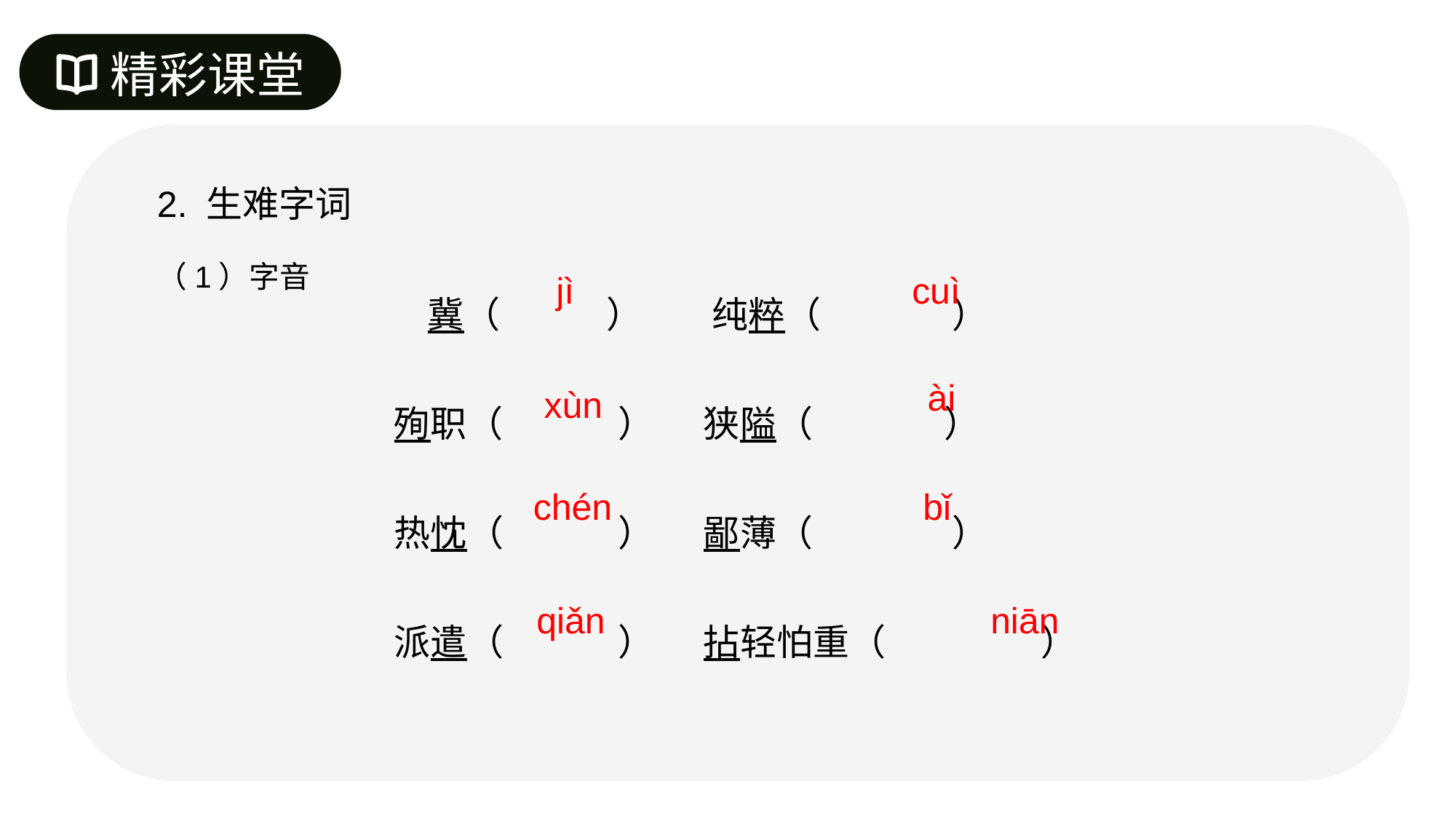

精彩课堂

2. 生难字词
（1）字音
   冀（             ）   　 纯粹（                ）
殉职（              ）      狭隘（                ）
热忱（              ）      鄙薄（                 ）
派遣（              ）      拈轻怕重（                   ）
cuì
jì
ài
xùn
chén
bǐ
qiǎn
niān